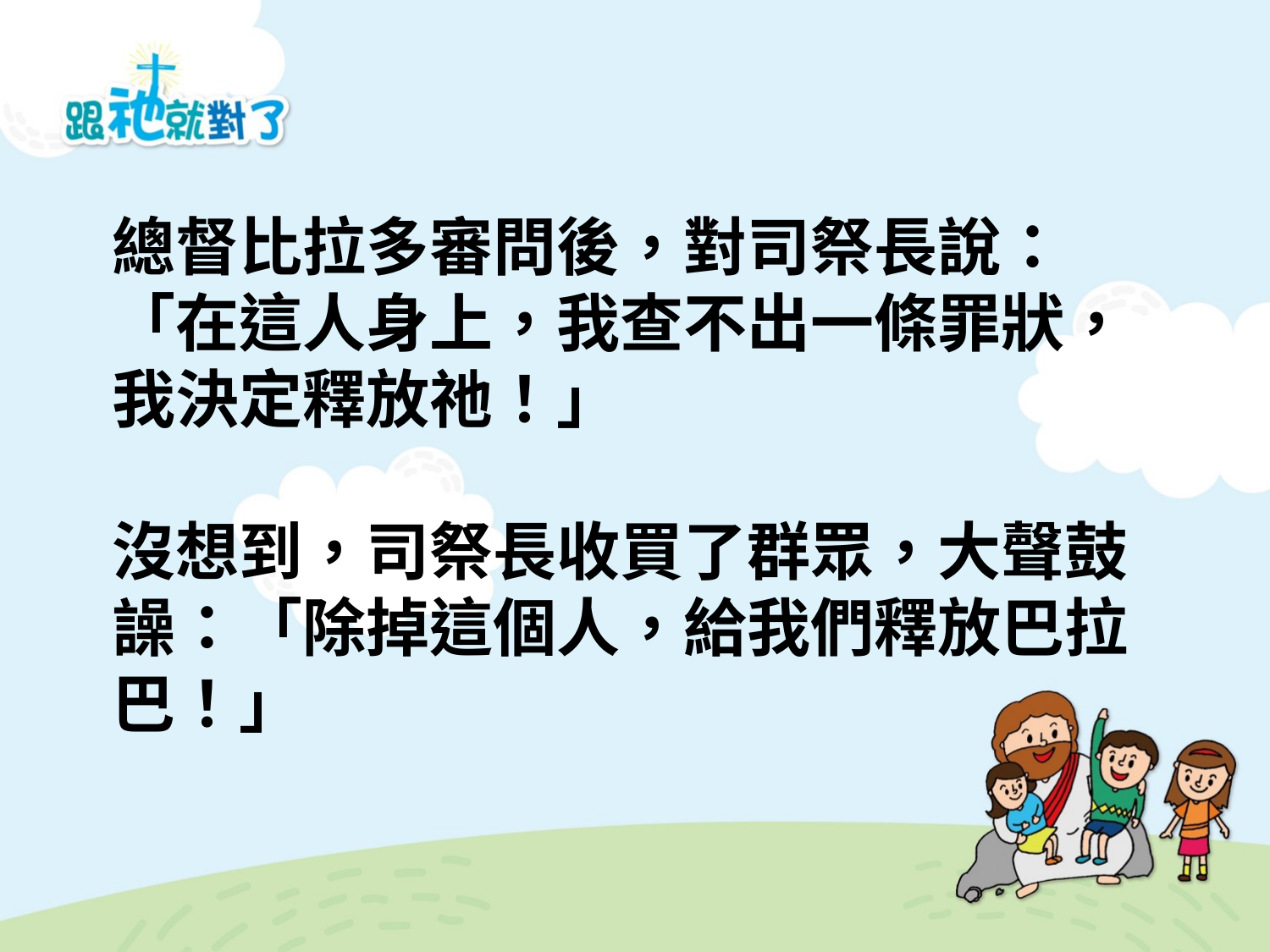

總督比拉多審問後，對司祭長說：「在這人身上，我查不出一條罪狀，我決定釋放祂！」

沒想到，司祭長收買了群眾，大聲鼓譟：「除掉這個人，給我們釋放巴拉巴！」